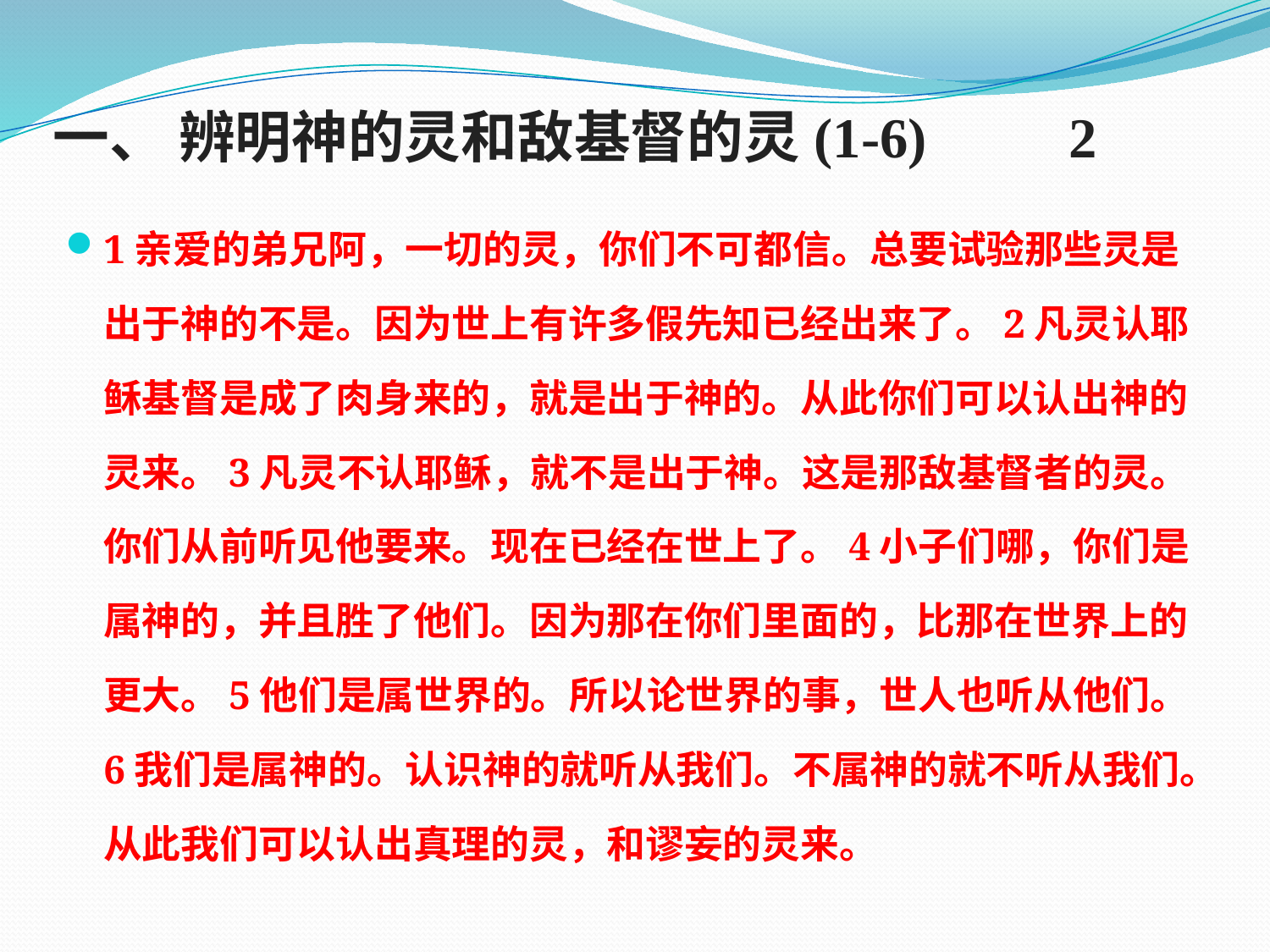

# 一、 辨明神的灵和敌基督的灵(1-6)          2
1亲爱的弟兄阿，一切的灵，你们不可都信。总要试验那些灵是出于神的不是。因为世上有许多假先知已经出来了。2凡灵认耶稣基督是成了肉身来的，就是出于神的。从此你们可以认出神的灵来。3凡灵不认耶稣，就不是出于神。这是那敌基督者的灵。你们从前听见他要来。现在已经在世上了。4小子们哪，你们是属神的，并且胜了他们。因为那在你们里面的，比那在世界上的更大。5他们是属世界的。所以论世界的事，世人也听从他们。6我们是属神的。认识神的就听从我们。不属神的就不听从我们。从此我们可以认出真理的灵，和谬妄的灵来。